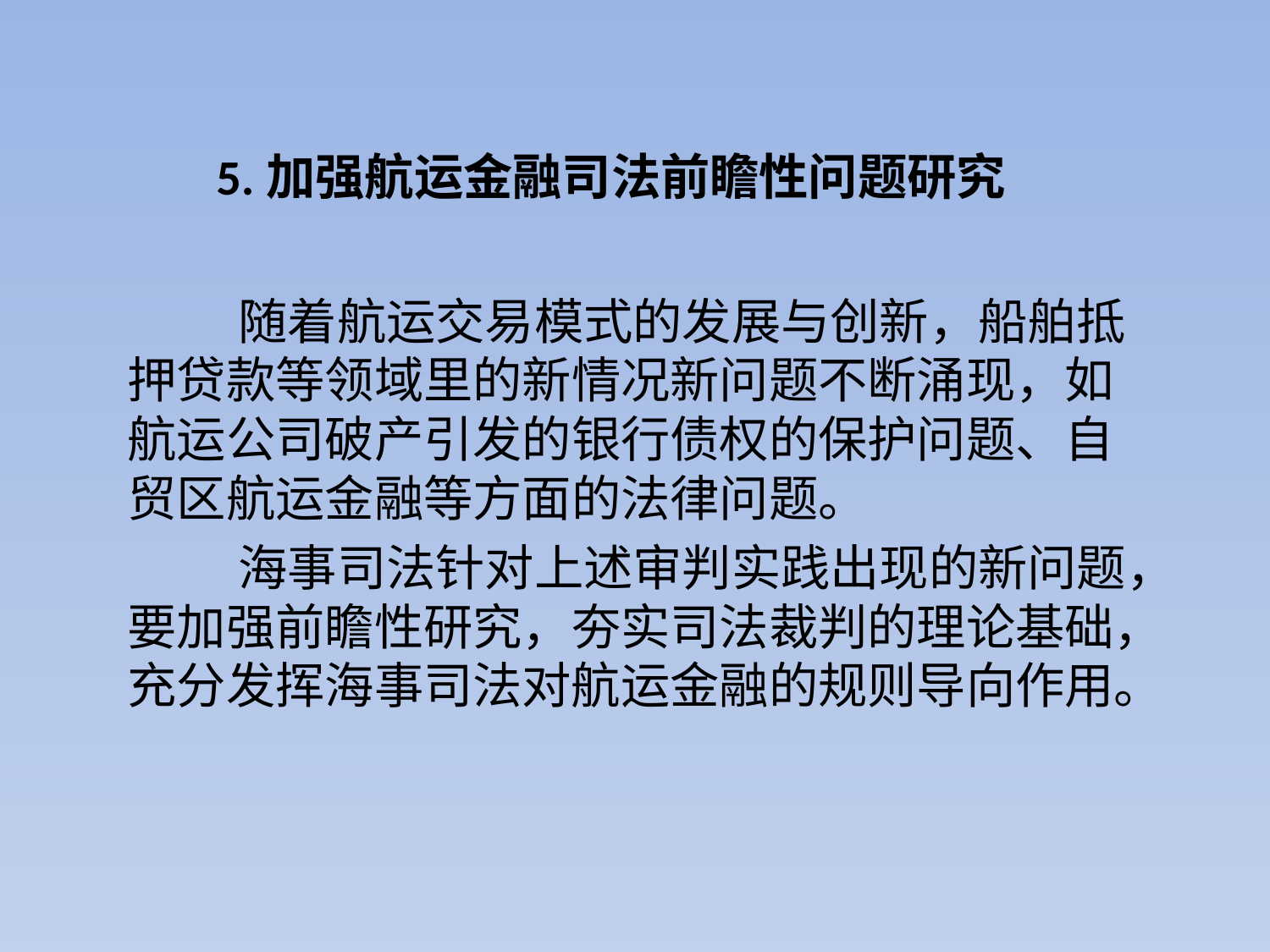

# 5.加强航运金融司法前瞻性问题研究

         随着航运交易模式的发展与创新，船舶抵押贷款等领域里的新情况新问题不断涌现，如航运公司破产引发的银行债权的保护问题、自贸区航运金融等方面的法律问题。
         海事司法针对上述审判实践出现的新问题，要加强前瞻性研究，夯实司法裁判的理论基础，充分发挥海事司法对航运金融的规则导向作用。